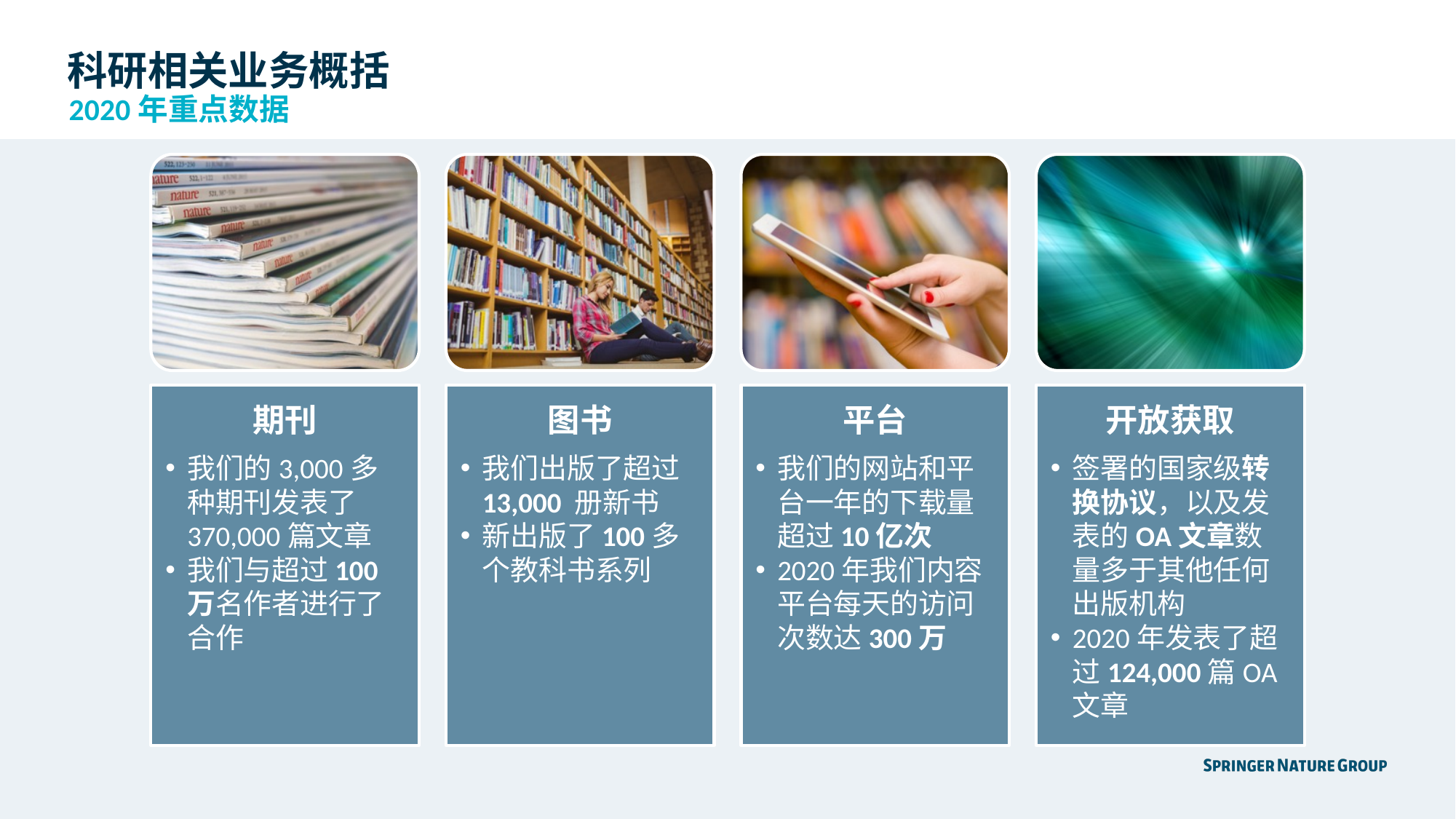

# 科研相关业务概括
2020年重点数据

期刊
我们的3,000多种期刊发表了370,000篇文章
我们与超过100万名作者进行了合作
图书
我们出版了超过 13,000 册新书
新出版了100多个教科书系列

平台
我们的网站和平台一年的下载量超过10亿次
2020年我们内容平台每天的访问次数达300万
开放获取
签署的国家级转换协议，以及发表的OA文章数量多于其他任何出版机构
2020年发表了超过124,000篇OA文章